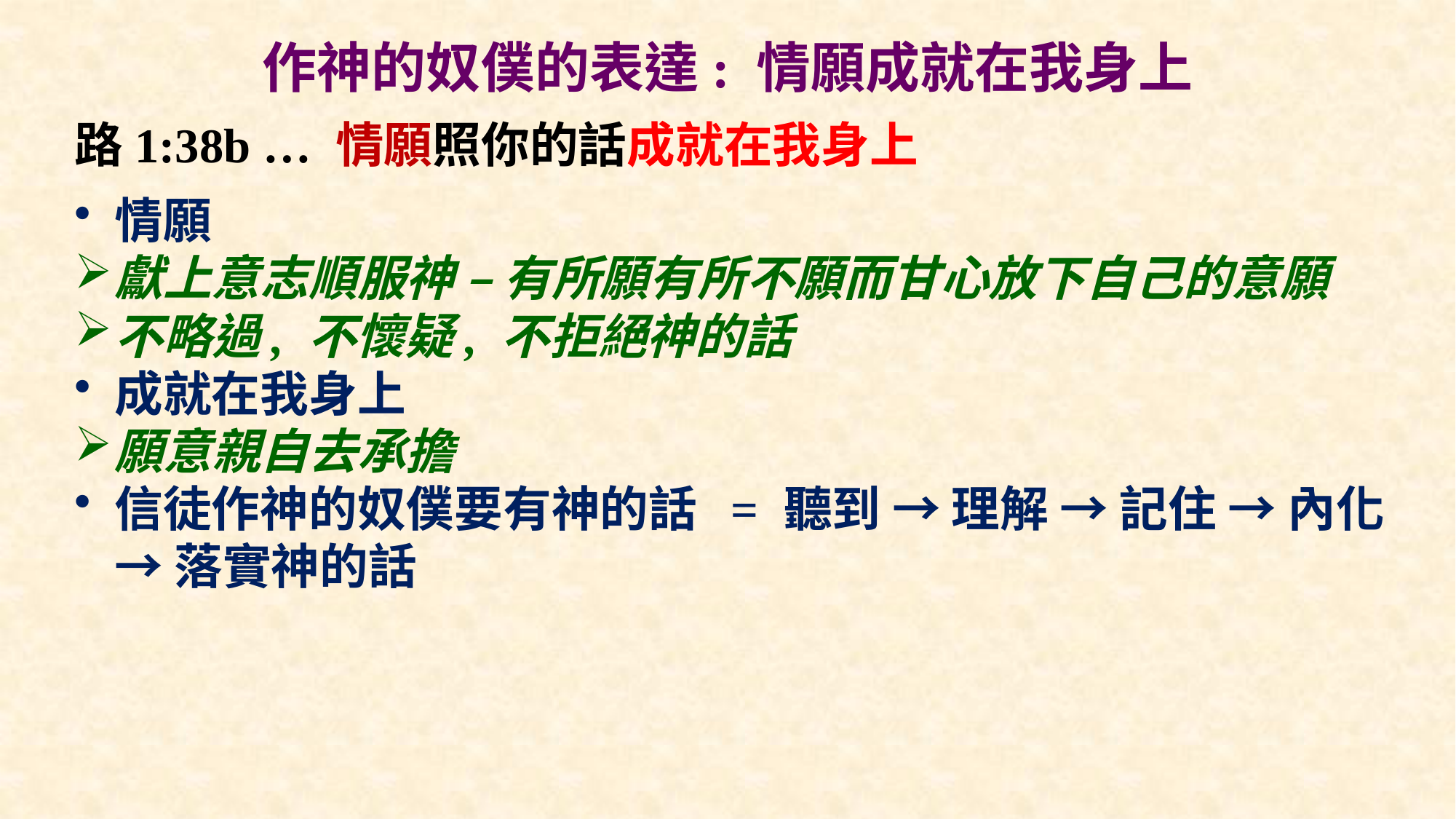

# 作神的奴僕的表達: 情願成就在我身上
路1:38b … 情願照你的話成就在我身上
情願
獻上意志順服神 – 有所願有所不願而甘心放下自己的意願
不略過, 不懷疑, 不拒絕神的話
成就在我身上
願意親自去承擔
信徒作神的奴僕要有神的話  = 聽到 → 理解 → 記住 → 內化 → 落實神的話